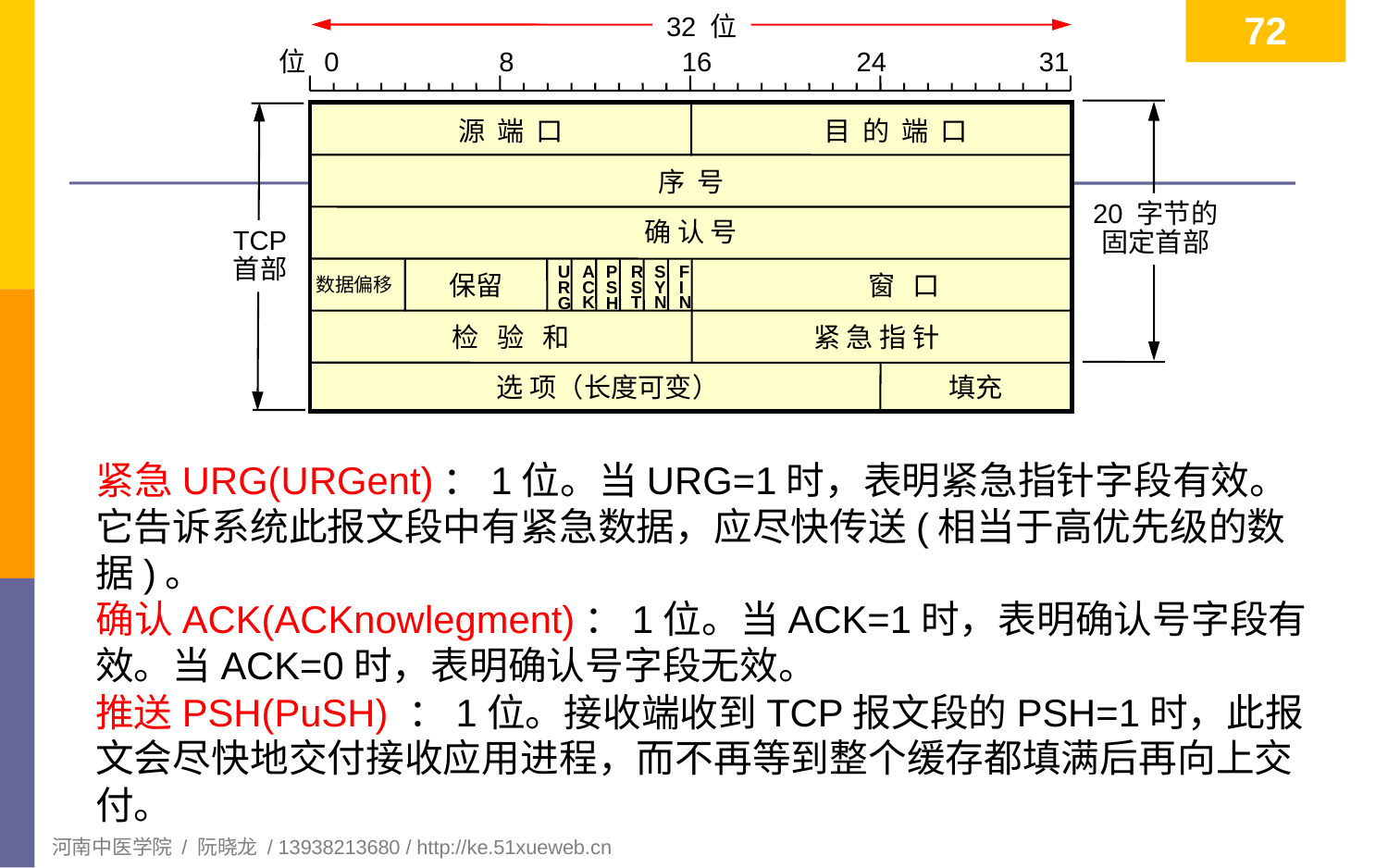

72
32 位

位  0                     8                      16                   24                    31

源  端  口
目  的  端  口

序  号
20 字节的
固定首部

确 认 号
TCP
首部
S
Y
N

F
I
N
A
C
K
R
S
T

U
R
G
P
S
H

窗   口
保留
数据偏移

检   验   和
紧 急 指 针

填充

选 项（长度可变）

紧急URG(URGent)：1位。当URG=1时，表明紧急指针字段有效。它告诉系统此报文段中有紧急数据，应尽快传送(相当于高优先级的数据)。
确认ACK(ACKnowlegment)：1位。当ACK=1时，表明确认号字段有效。当ACK=0时，表明确认号字段无效。
推送PSH(PuSH) ：1位。接收端收到TCP报文段的PSH=1时，此报文会尽快地交付接收应用进程，而不再等到整个缓存都填满后再向上交付。